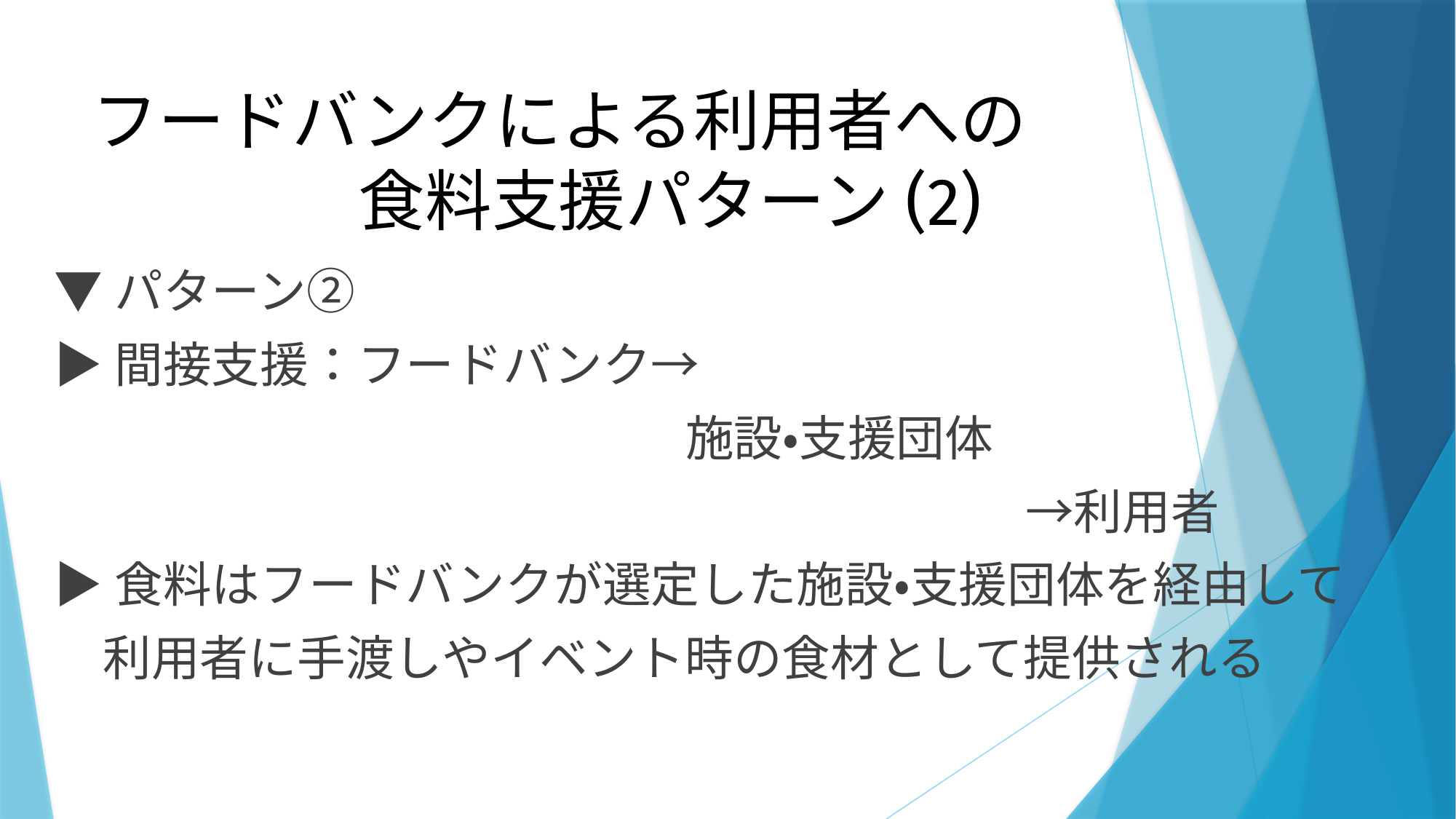

# フードバンクによる利用者への 　　　　食料支援パターン(2)
▼パターン②
▶間接支援：フードバンク→
　　　　　　　　　　　　　施設・支援団体
　　　　　　　　　　　　　　　　　　　　→利用者
▶食料はフードバンクが選定した施設・支援団体を経由して
　利用者に手渡しやイベント時の食材として提供される